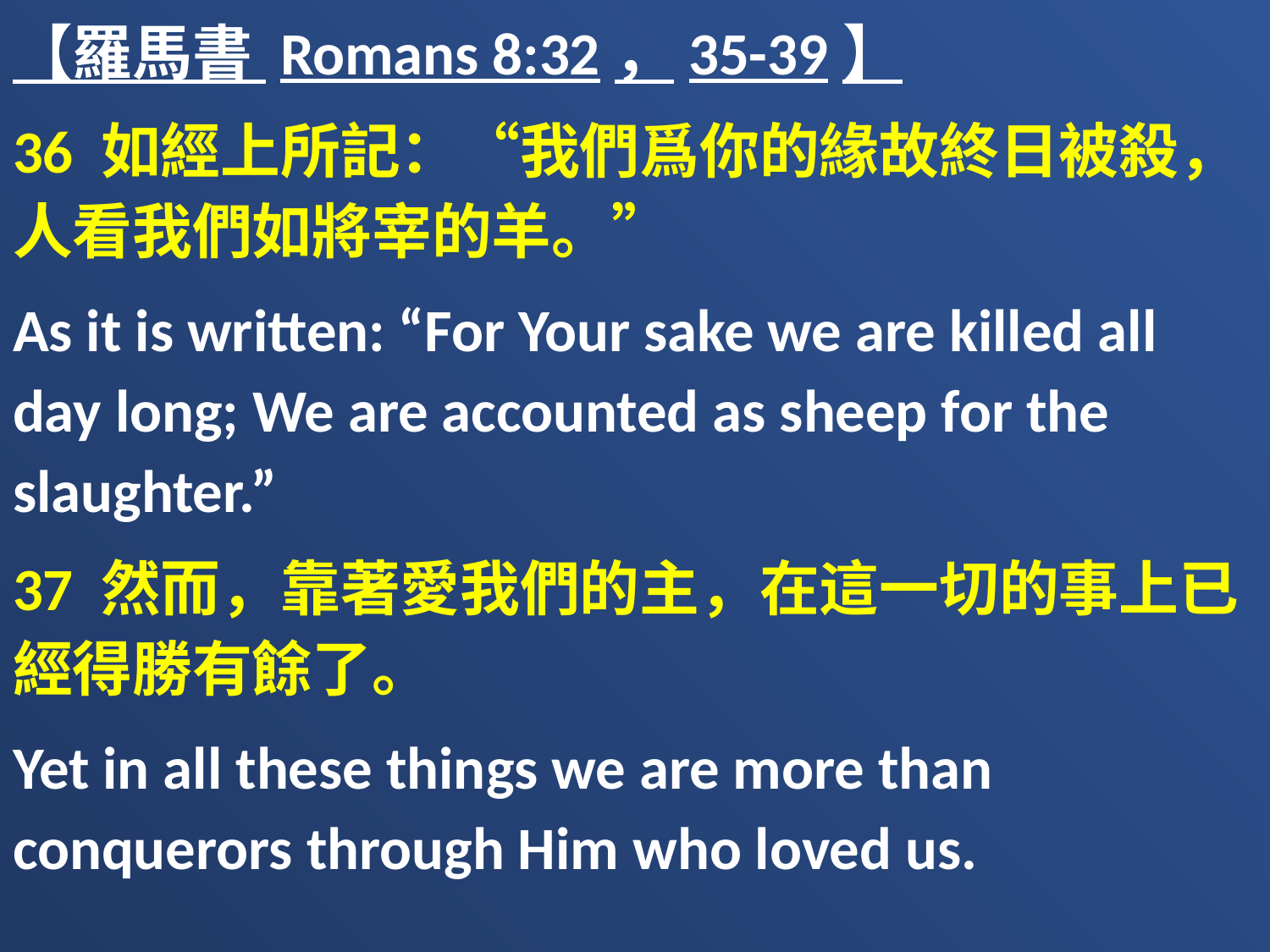

【羅馬書 Romans 8:32，35-39】
36 如經上所記：“我們爲你的緣故終日被殺，人看我們如將宰的羊。”
As it is written: “For Your sake we are killed all day long; We are accounted as sheep for the slaughter.”
37 然而，靠著愛我們的主，在這一切的事上已經得勝有餘了。
Yet in all these things we are more than conquerors through Him who loved us.